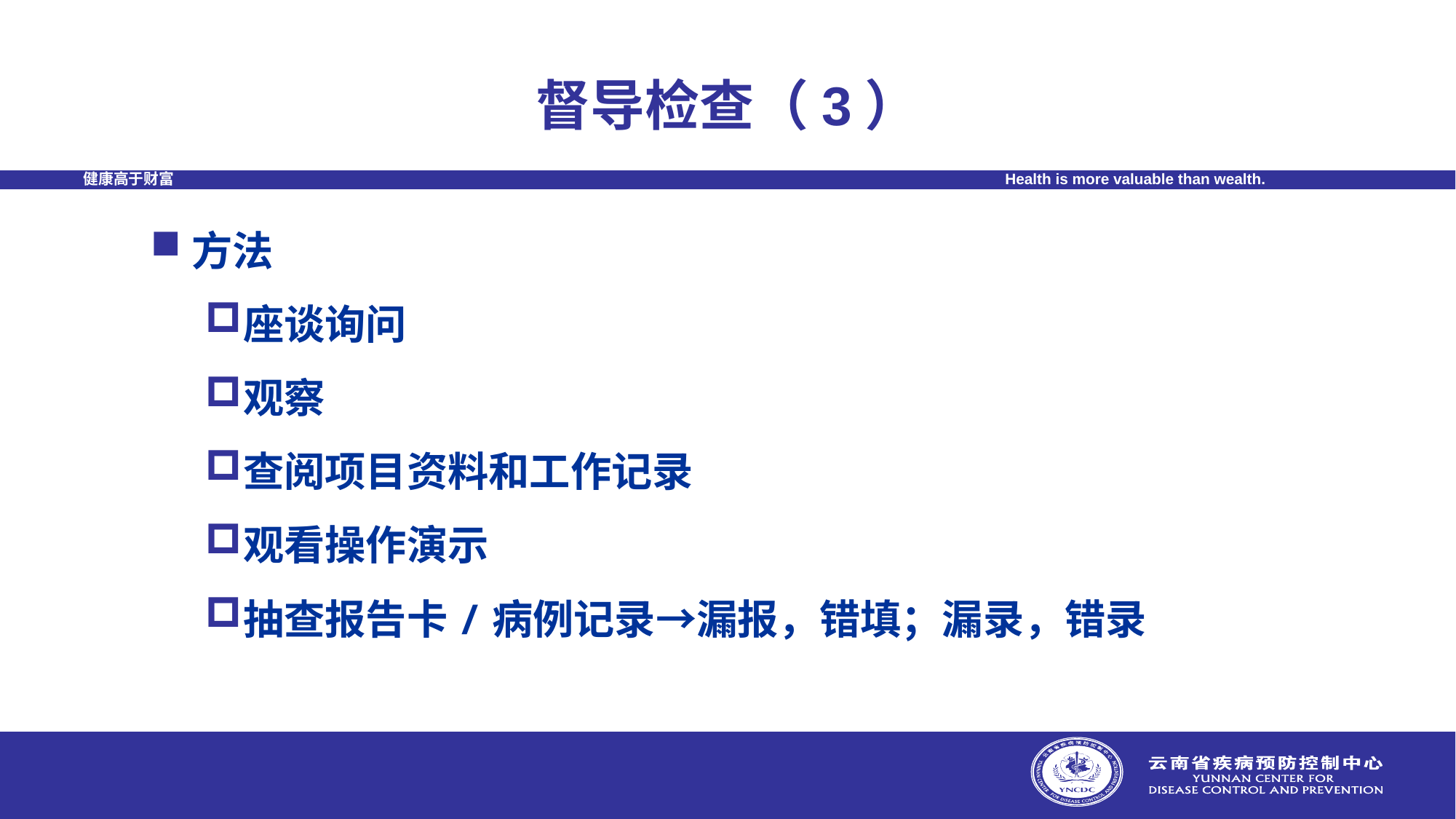

# 督导检查（3）
方法
座谈询问
观察
查阅项目资料和工作记录
观看操作演示
抽查报告卡/病例记录→漏报，错填；漏录，错录